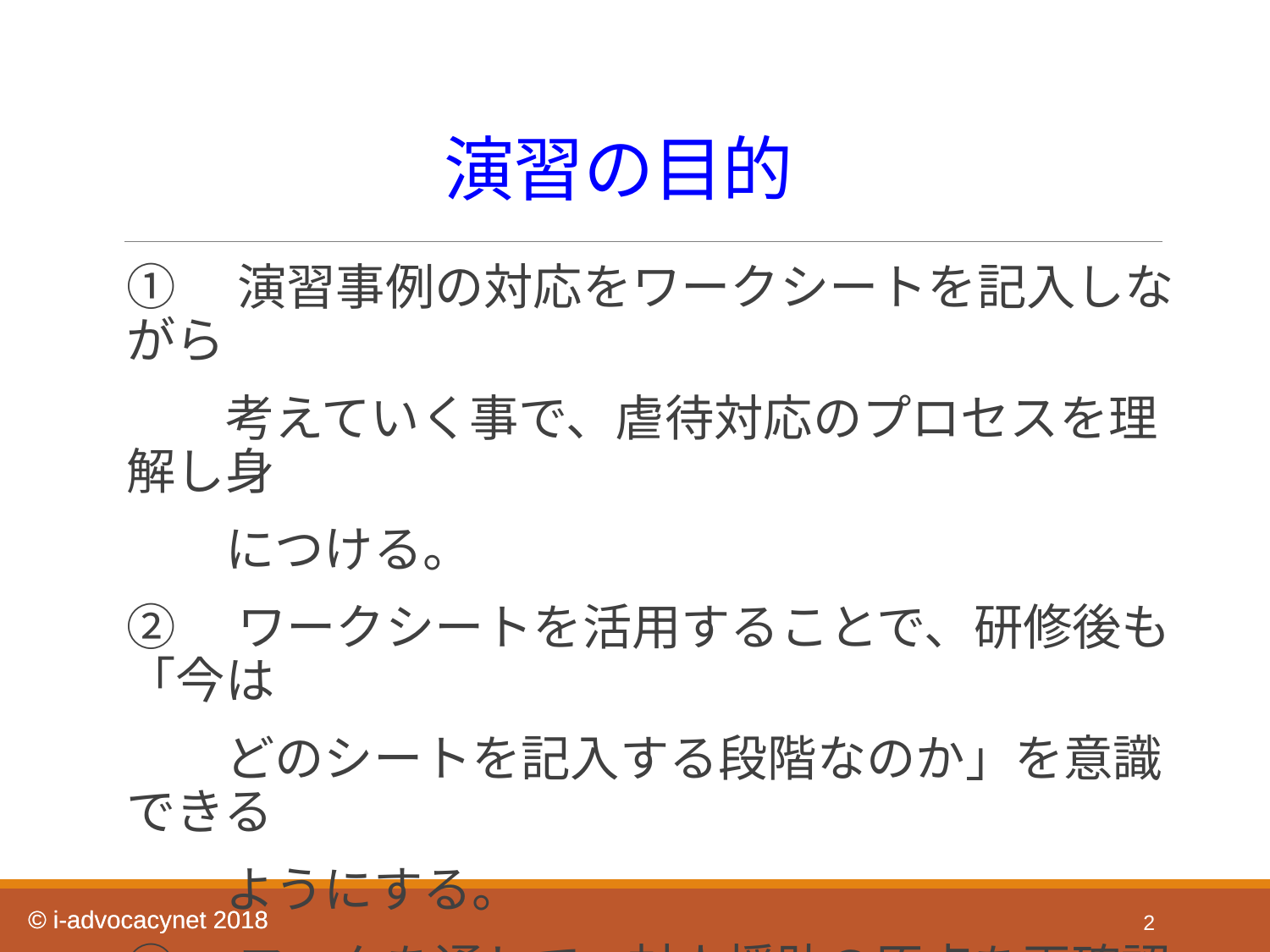

# 演習の目的
①　演習事例の対応をワークシートを記入しながら
　　考えていく事で、虐待対応のプロセスを理解し身
　　につける。
②　ワークシートを活用することで、研修後も「今は
　　どのシートを記入する段階なのか」を意識できる
　　ようにする。
③　ワークを通して、対人援助の原点を再確認する。
2
© i-advocacynet 2018